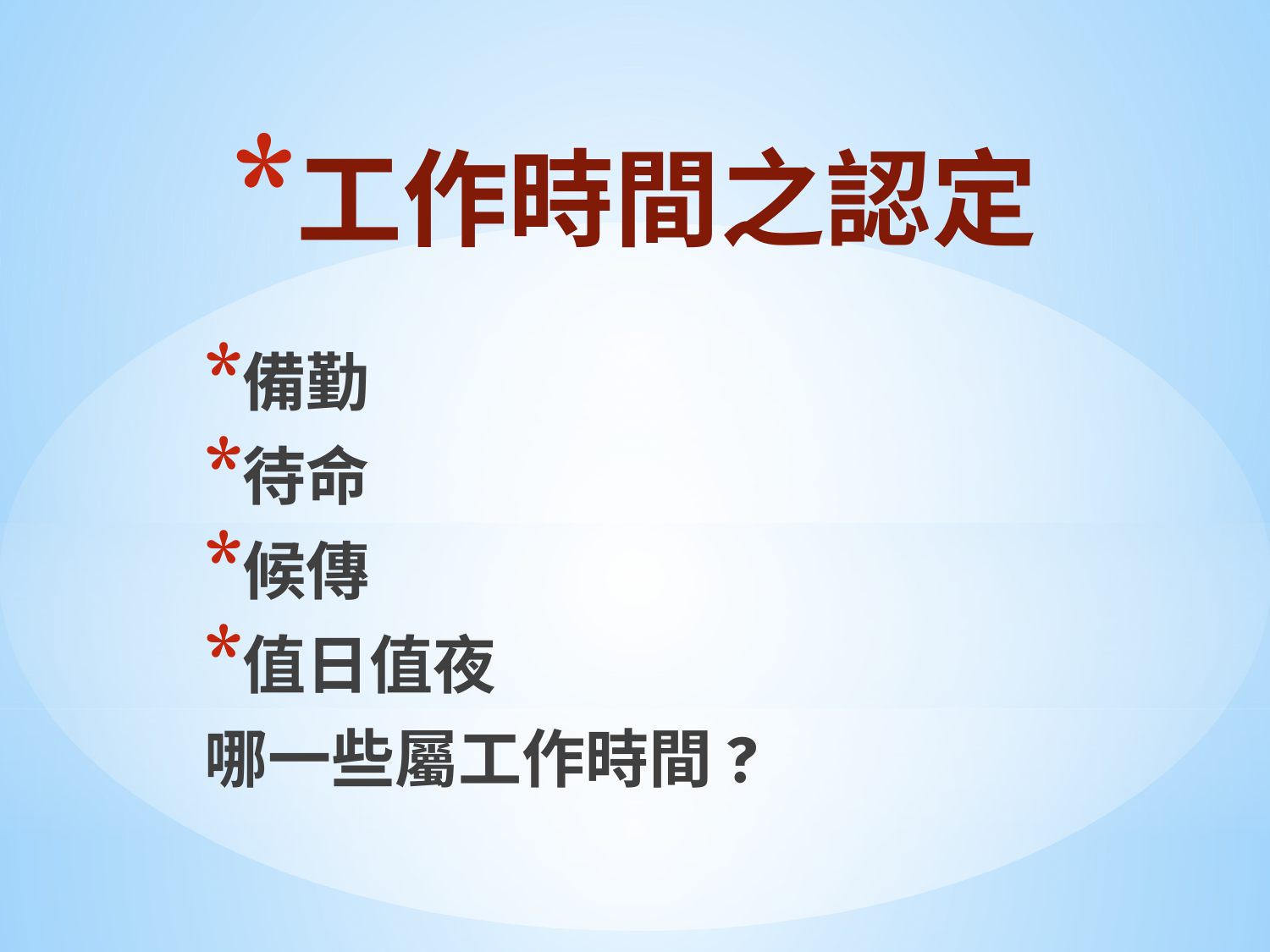

# 工作時間之認定
備勤
待命
候傳
值日值夜
哪一些屬工作時間?